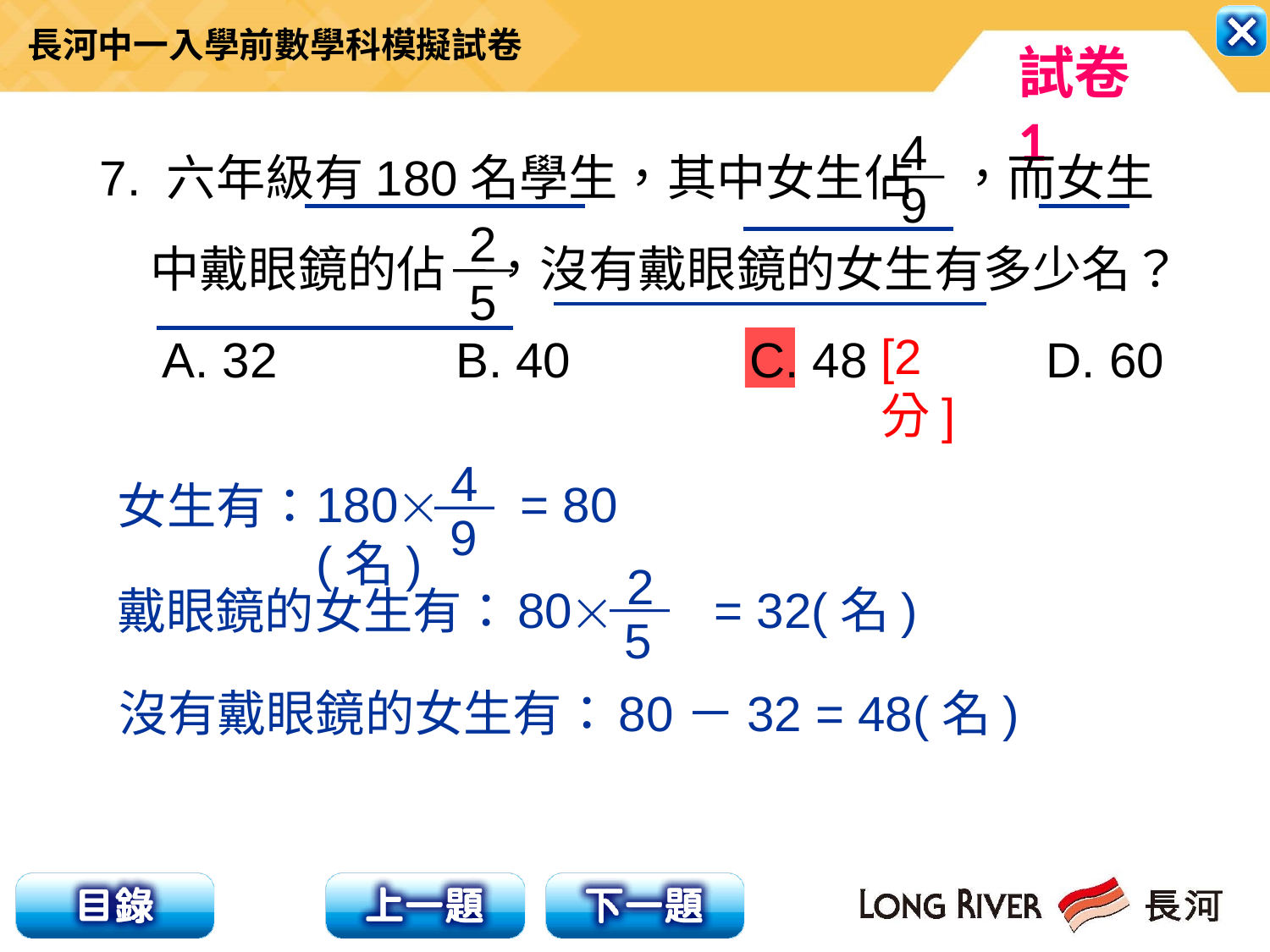

4
9

7. 六年級有180名學生，其中女生佔    ，而女生
中戴眼鏡的佔    ，沒有戴眼鏡的女生有多少名？
A. 32             B. 40             C. 48             D. 60

2
5

[2分]

4
9

180×      = 80(名)
女生有：
2
5

80×    = 32(名)
戴眼鏡的女生有：
沒有戴眼鏡的女生有：
80－32 = 48(名)